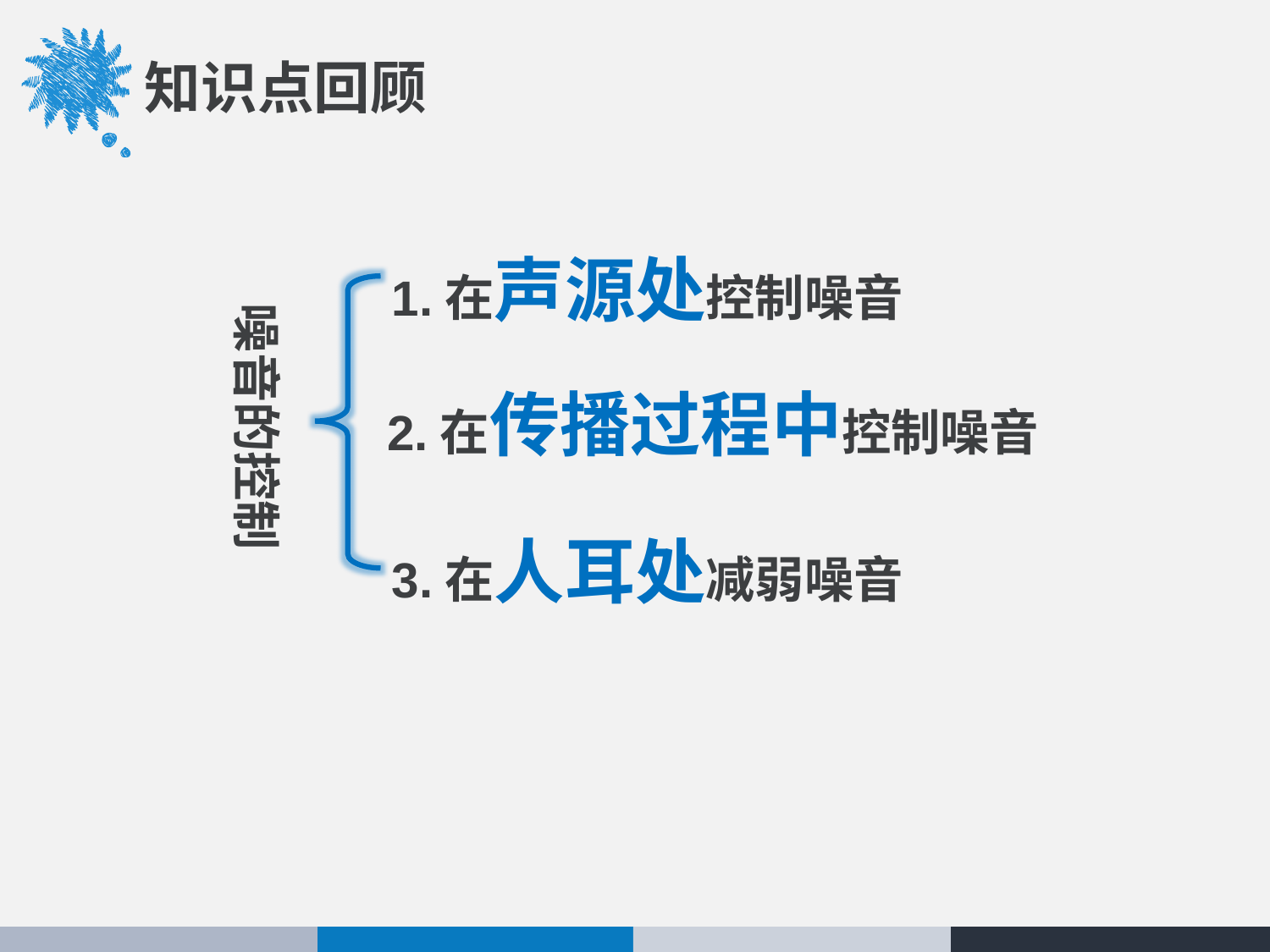

知识点回顾

1.在声源处控制噪音

噪音的控制
2.在传播过程中控制噪音
3.在人耳处减弱噪音